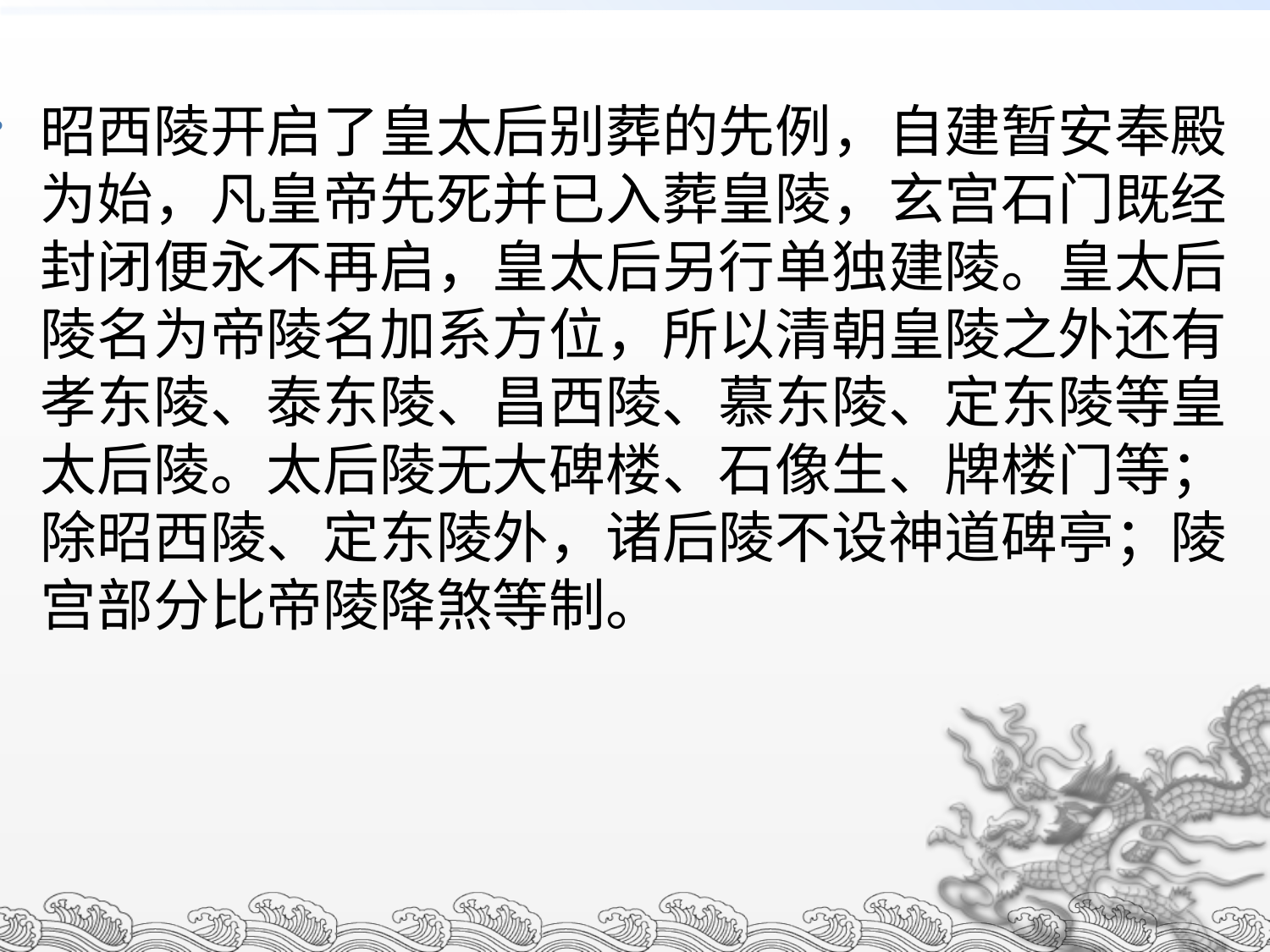

昭西陵开启了皇太后别葬的先例，自建暂安奉殿为始，凡皇帝先死并已入葬皇陵，玄宫石门既经封闭便永不再启，皇太后另行单独建陵。皇太后陵名为帝陵名加系方位，所以清朝皇陵之外还有孝东陵、泰东陵、昌西陵、慕东陵、定东陵等皇太后陵。太后陵无大碑楼、石像生、牌楼门等；除昭西陵、定东陵外，诸后陵不设神道碑亭；陵宫部分比帝陵降煞等制。